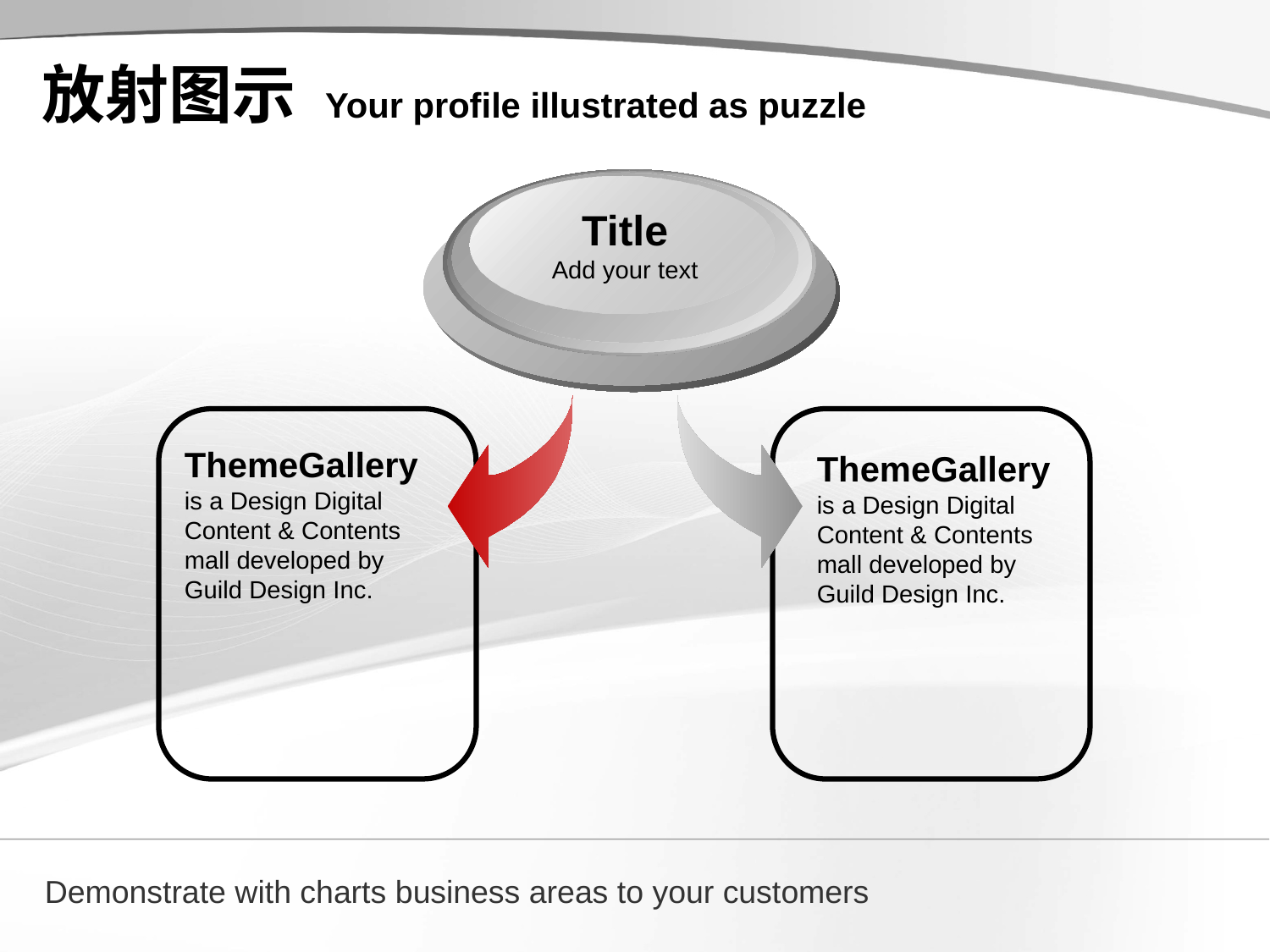

# 放射图示 Your profile illustrated as puzzle

Title
Add your text

ThemeGallery is a Design Digital Content & Contents mall developed by Guild Design Inc.

ThemeGallery is a Design Digital Content & Contents mall developed by Guild Design Inc.
Demonstrate with charts business areas to your customers